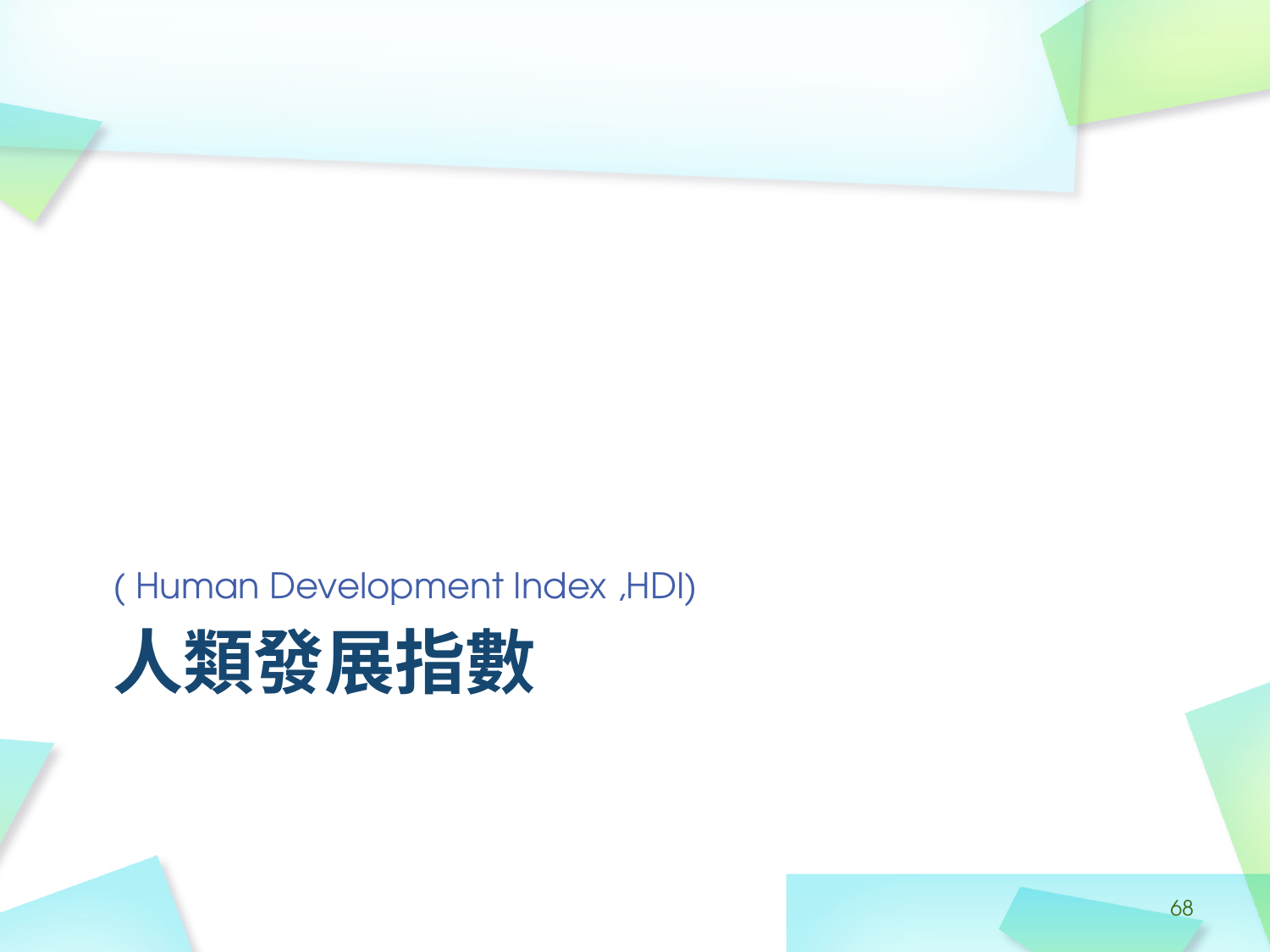

( Human Development Index ,HDI)
# 人類發展指數
68